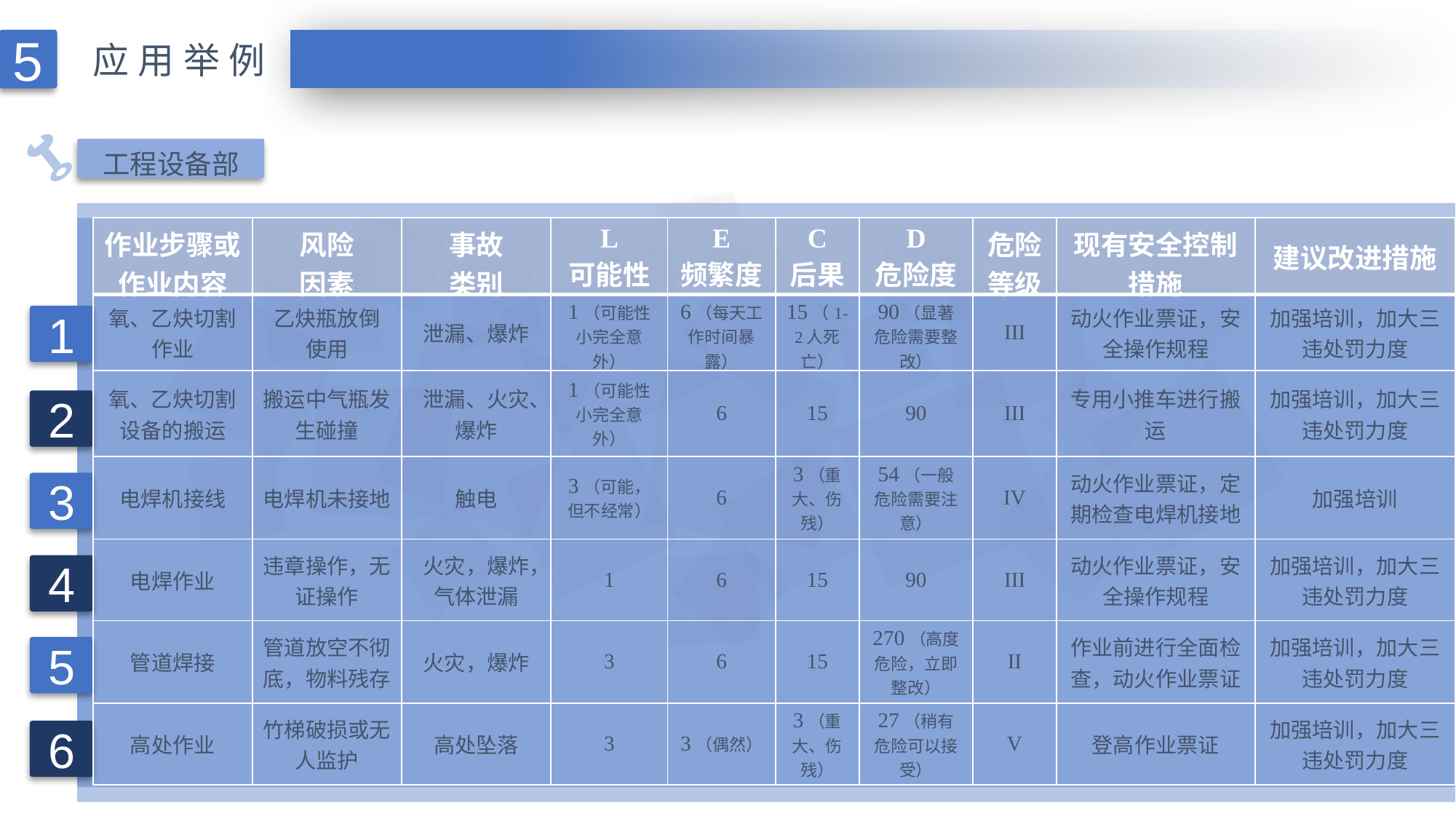

5

应用举例

工程设备部

| 作业步骤或作业内容 | 风险 因素 | 事故 类别 | L 可能性 | E 频繁度 | C 后果 | D 危险度 | 危险等级 | 现有安全控制措施 | 建议改进措施 |
| --- | --- | --- | --- | --- | --- | --- | --- | --- | --- |
| 氧、乙炔切割作业 | 乙炔瓶放倒 使用 | 泄漏、爆炸 | 1（可能性小完全意外） | 6（每天工作时间暴露） | 15（1-2人死亡） | 90（显著危险需要整改） | III | 动火作业票证，安全操作规程 | 加强培训，加大三违处罚力度 |
| 氧、乙炔切割设备的搬运 | 搬运中气瓶发生碰撞 | 泄漏、火灾、爆炸 | 1（可能性小完全意外） | 6 | 15 | 90 | III | 专用小推车进行搬运 | 加强培训，加大三违处罚力度 |
| 电焊机接线 | 电焊机未接地 | 触电 | 3（可能，但不经常） | 6 | 3（重大、伤残） | 54（一般危险需要注意） | IV | 动火作业票证，定期检查电焊机接地 | 加强培训 |
| 电焊作业 | 违章操作，无证操作 | 火灾，爆炸，气体泄漏 | 1 | 6 | 15 | 90 | III | 动火作业票证，安全操作规程 | 加强培训，加大三违处罚力度 |
| 管道焊接 | 管道放空不彻底，物料残存 | 火灾，爆炸 | 3 | 6 | 15 | 270（高度危险，立即整改） | II | 作业前进行全面检查，动火作业票证 | 加强培训，加大三违处罚力度 |
| 高处作业 | 竹梯破损或无人监护 | 高处坠落 | 3 | 3（偶然） | 3（重大、伤残） | 27（稍有危险可以接受） | V | 登高作业票证 | 加强培训，加大三违处罚力度 |
1
2
3
4
5
6